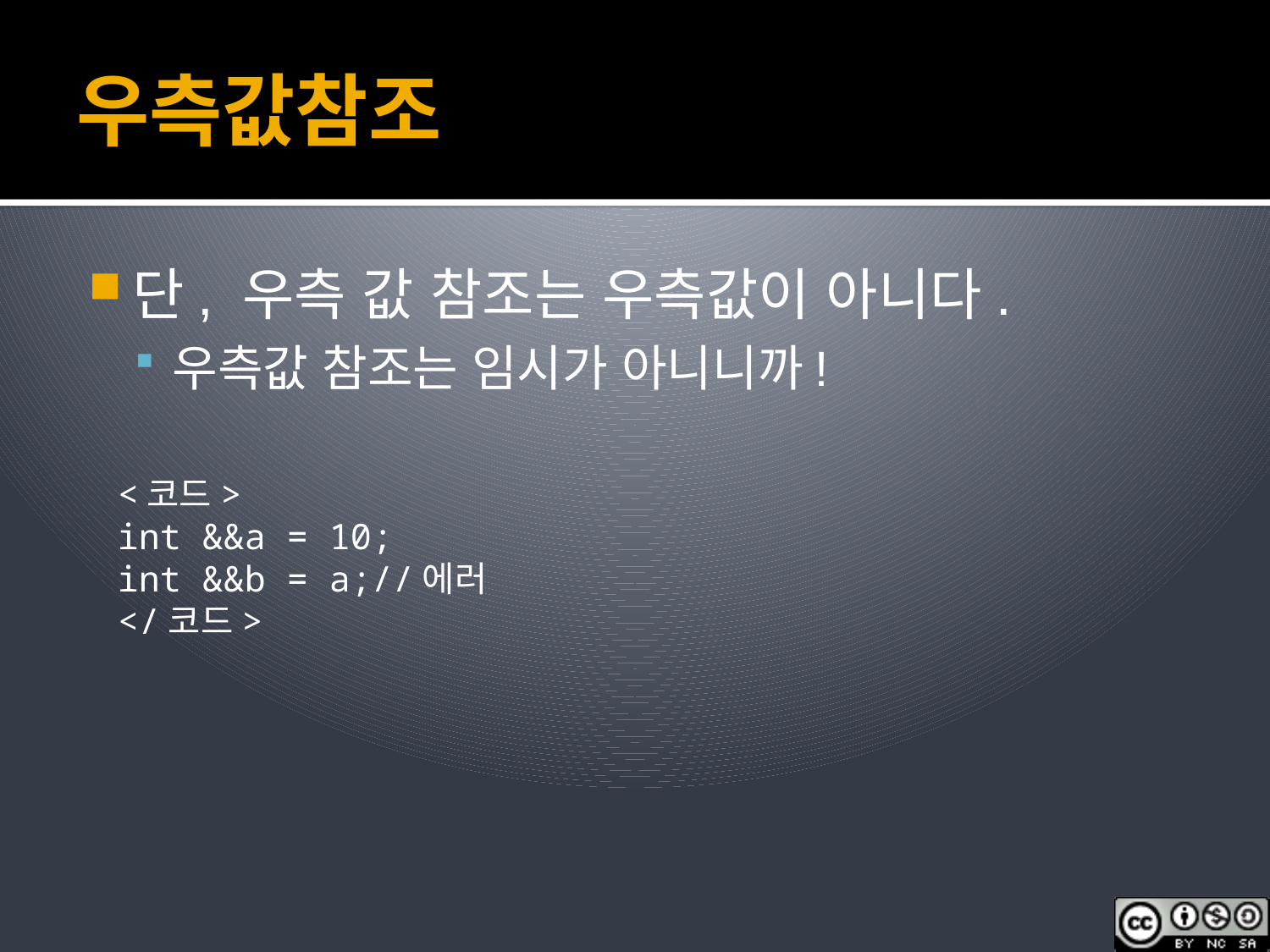

# 우측값참조
단, 우측 값 참조는 우측값이 아니다.
우측값 참조는 임시가 아니니까!
<코드>
int &&a = 10;
int &&b = a;//에러
</코드>